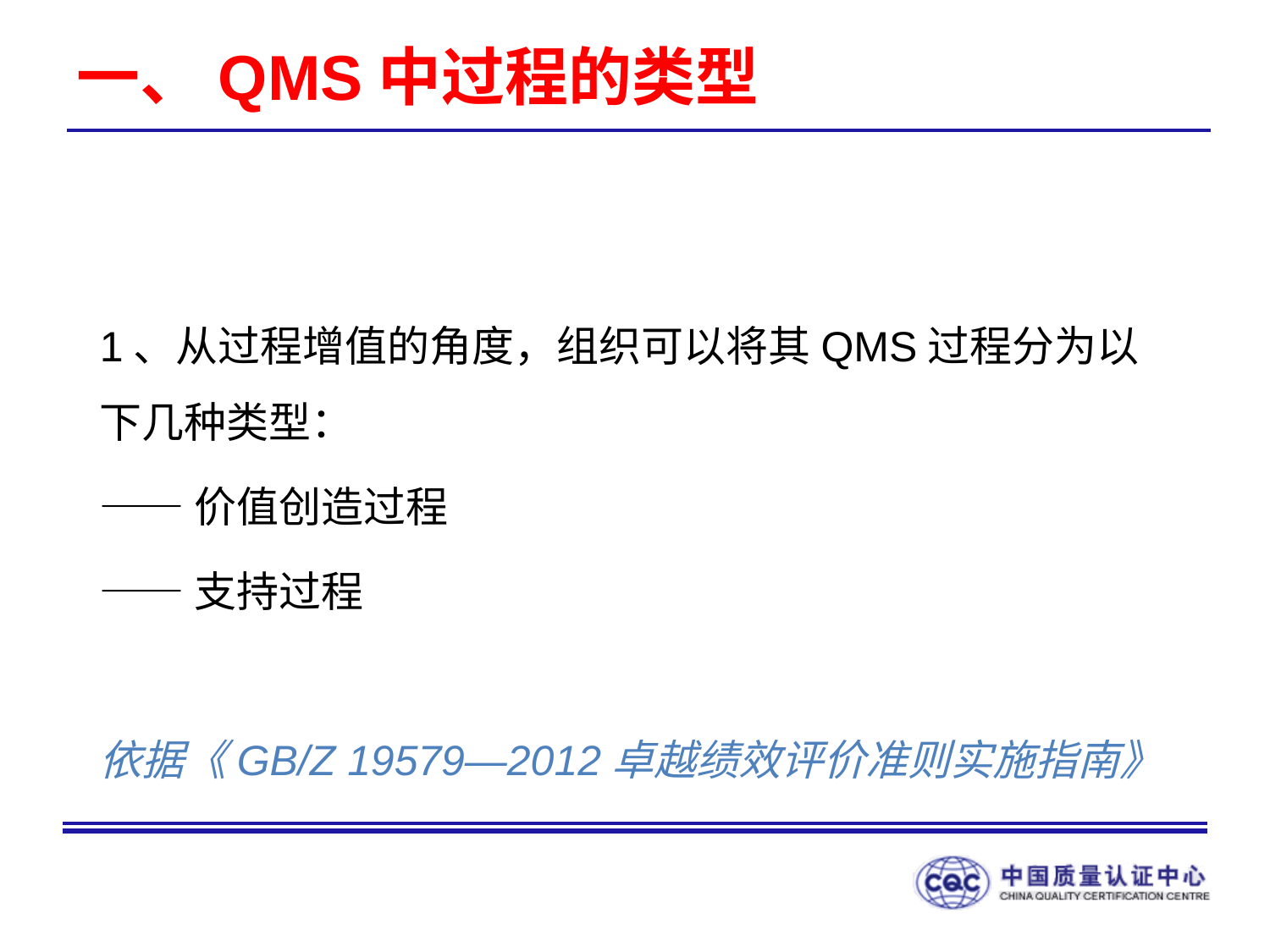

# 一、QMS中过程的类型

1、从过程增值的角度，组织可以将其QMS过程分为以下几种类型：
——价值创造过程
——支持过程

依据《GB/Z 19579—2012卓越绩效评价准则实施指南》